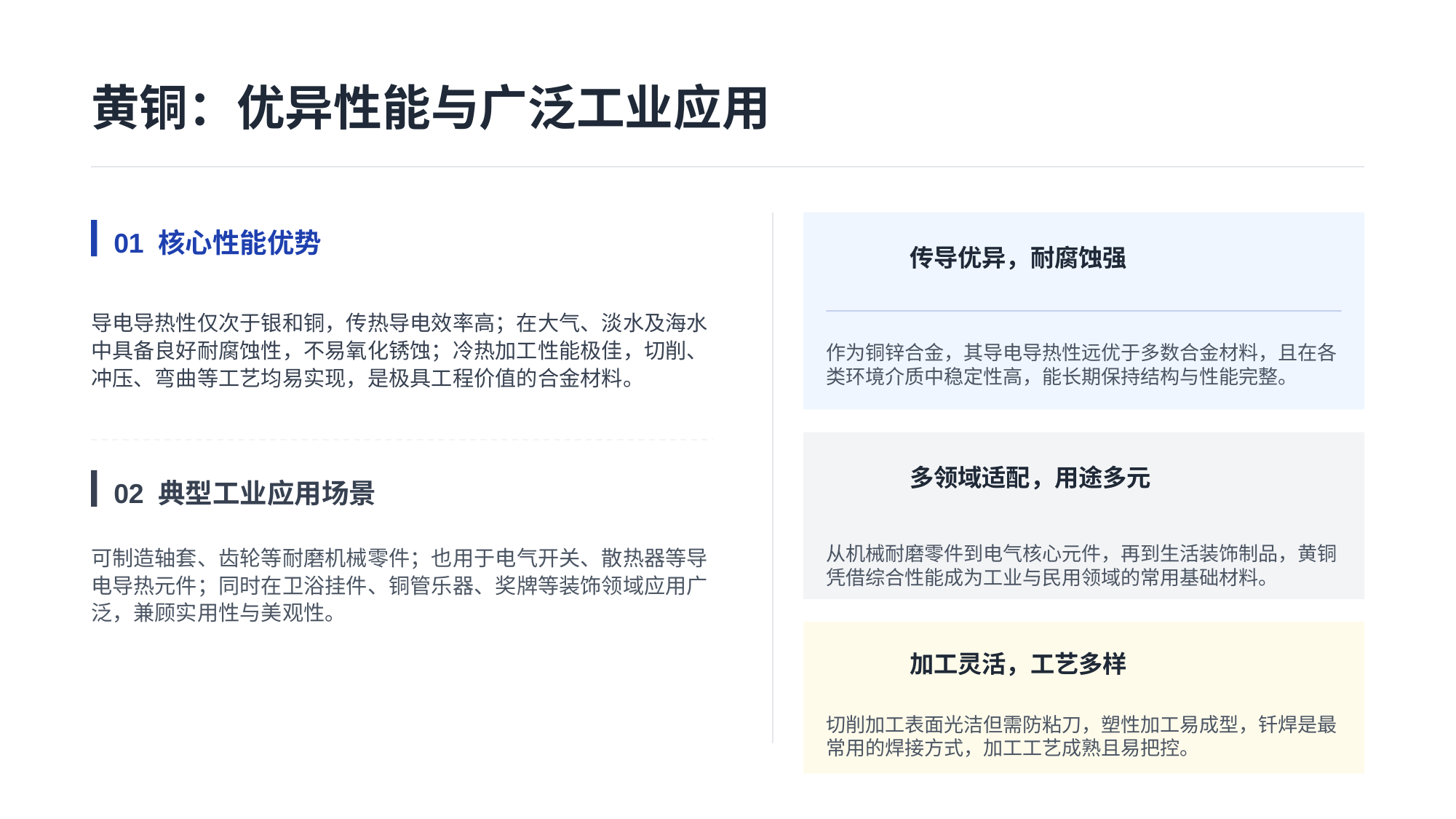

黄铜：优异性能与广泛工业应用

01 核心性能优势

传导优异，耐腐蚀强
导电导热性仅次于银和铜，传热导电效率高；在大气、淡水及海水中具备良好耐腐蚀性，不易氧化锈蚀；冷热加工性能极佳，切削、冲压、弯曲等工艺均易实现，是极具工程价值的合金材料。
作为铜锌合金，其导电导热性远优于多数合金材料，且在各类环境介质中稳定性高，能长期保持结构与性能完整。

多领域适配，用途多元
02 典型工业应用场景

可制造轴套、齿轮等耐磨机械零件；也用于电气开关、散热器等导电导热元件；同时在卫浴挂件、铜管乐器、奖牌等装饰领域应用广泛，兼顾实用性与美观性。
从机械耐磨零件到电气核心元件，再到生活装饰制品，黄铜凭借综合性能成为工业与民用领域的常用基础材料。

加工灵活，工艺多样
切削加工表面光洁但需防粘刀，塑性加工易成型，钎焊是最常用的焊接方式，加工工艺成熟且易把控。